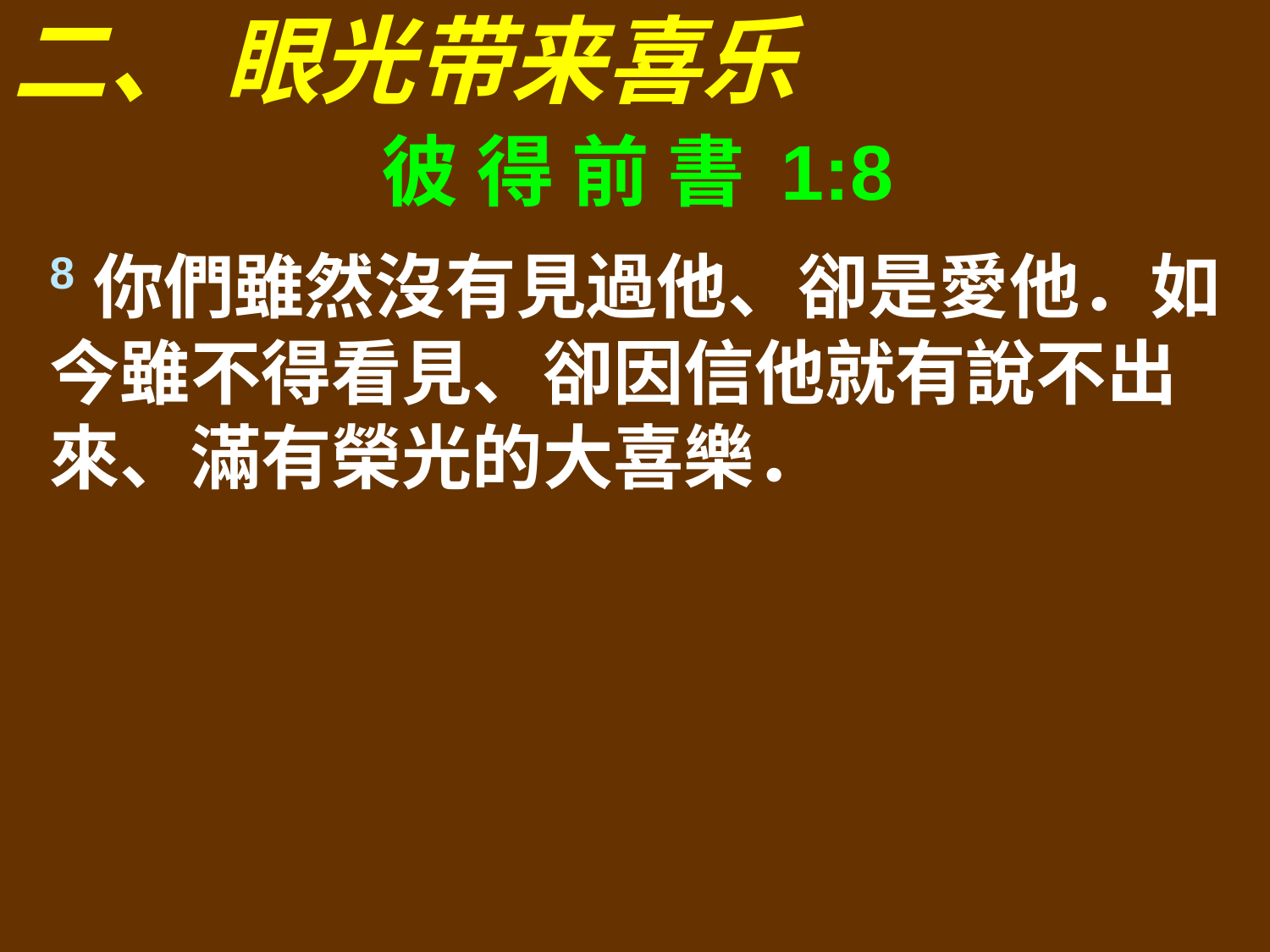

二、 眼光带来喜乐
彼 得 前 書 1:8
8你們雖然沒有見過他、卻是愛他．如今雖不得看見、卻因信他就有說不出來、滿有榮光的大喜樂．